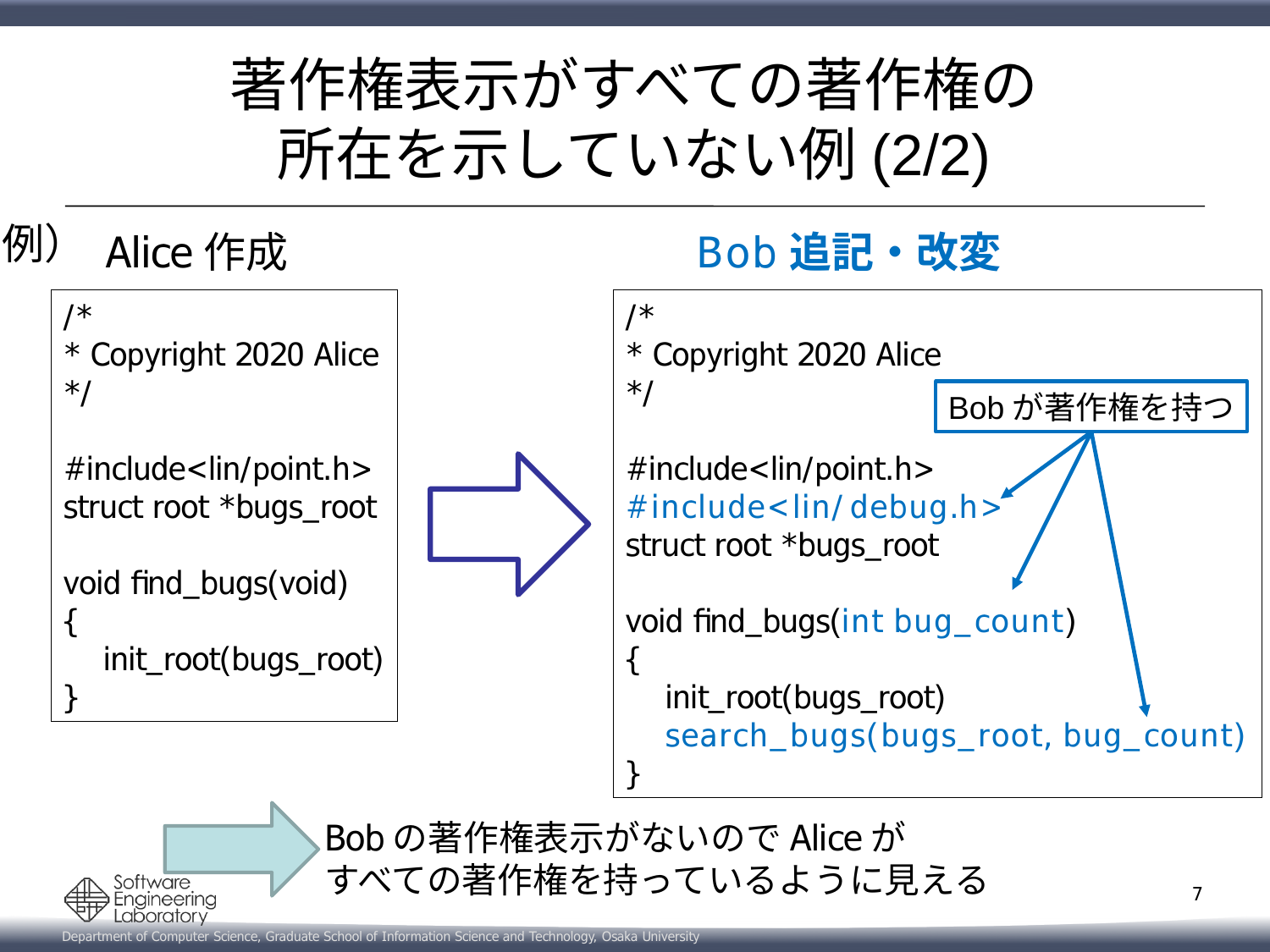

# 著作権表示がすべての著作権の 所在を示していない例(2/2)
例）
Alice作成
Bob追記・改変
/*
* Copyright 2020 Alice
*/

#include<lin/point.h>
struct root *bugs_root

void find_bugs(void)
{
    init_root(bugs_root)
}
/*
* Copyright 2020 Alice
*/

#include<lin/point.h>
#include<lin/debug.h>
struct root *bugs_root

void find_bugs(int bug_count)
{
    init_root(bugs_root)
    search_bugs(bugs_root, bug_count)
}
Bobが著作権を持つ

Bobの著作権表示がないのでAliceが
すべての著作権を持っているように見える
7